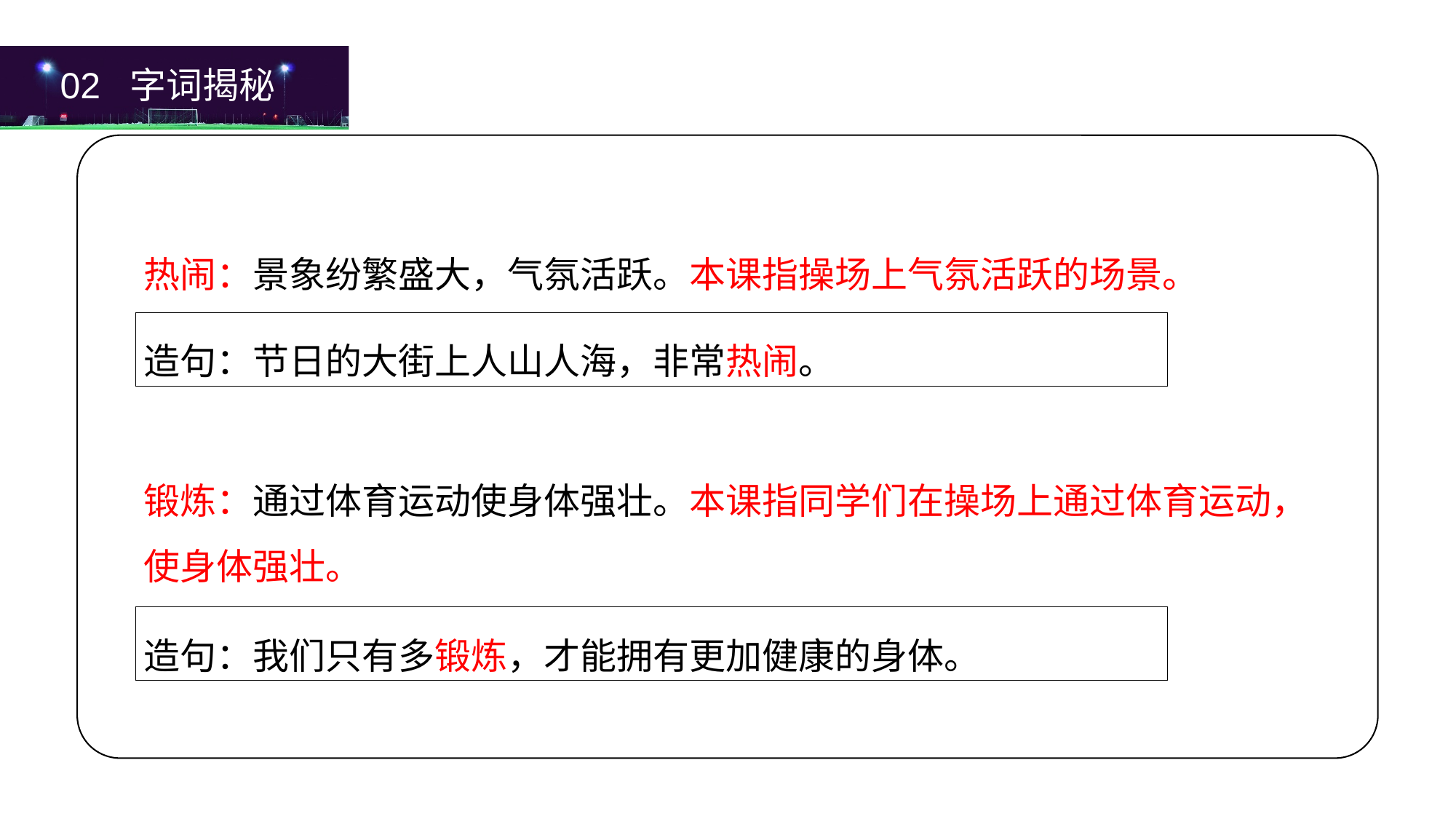

02  字词揭秘

热闹：景象纷繁盛大，气氛活跃。本课指操场上气氛活跃的场景。
造句：节日的大街上人山人海，非常热闹。
锻炼：通过体育运动使身体强壮。本课指同学们在操场上通过体育运动，使身体强壮。
造句：我们只有多锻炼，才能拥有更加健康的身体。